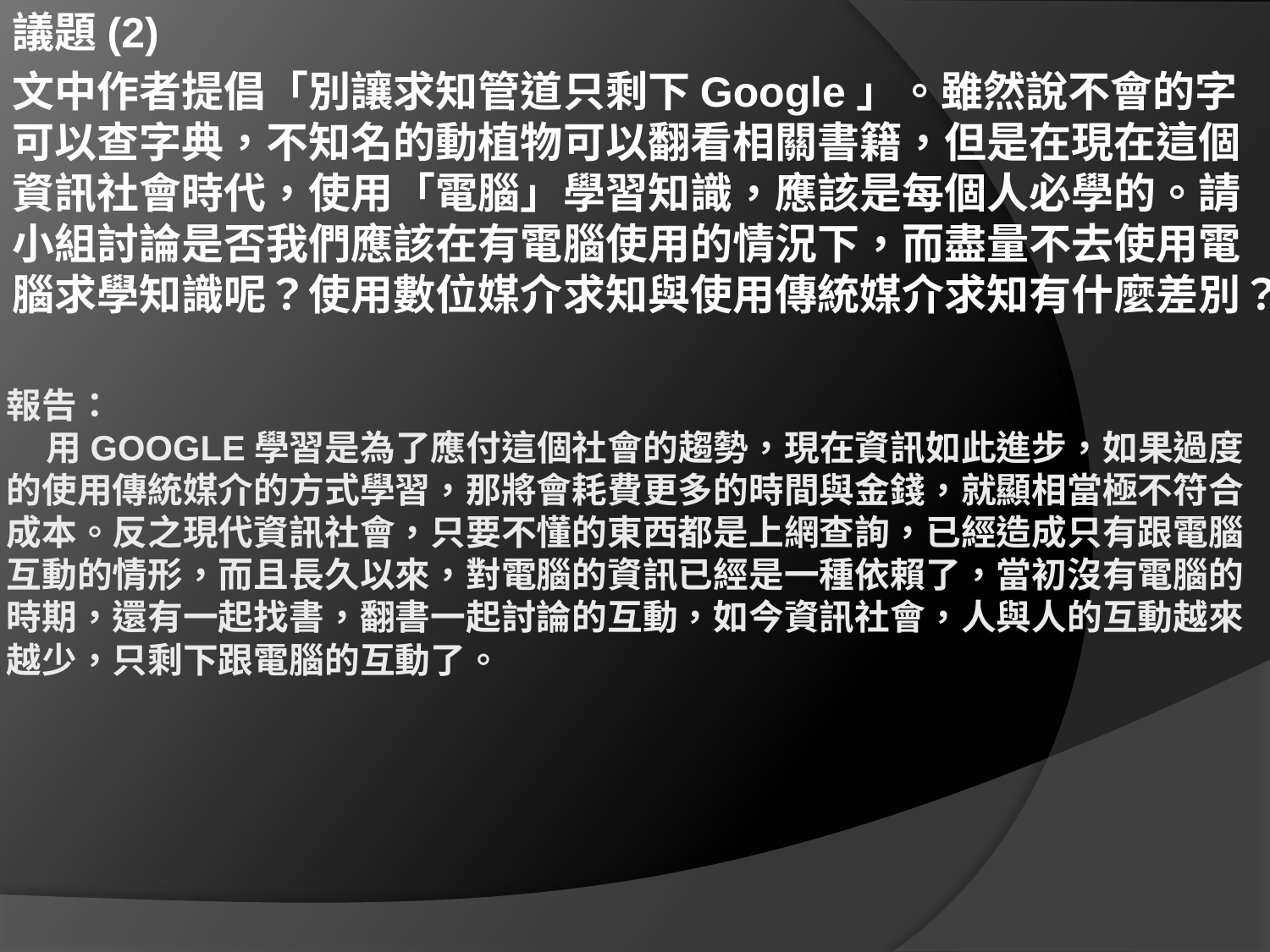

議題(2)
文中作者提倡「別讓求知管道只剩下Google」。雖然說不會的字可以查字典，不知名的動植物可以翻看相關書籍，但是在現在這個資訊社會時代，使用「電腦」學習知識，應該是每個人必學的。請小組討論是否我們應該在有電腦使用的情況下，而盡量不去使用電腦求學知識呢？使用數位媒介求知與使用傳統媒介求知有什麼差別？
# 報告： 用GOOGLE學習是為了應付這個社會的趨勢，現在資訊如此進步，如果過度的使用傳統媒介的方式學習，那將會耗費更多的時間與金錢，就顯相當極不符合成本。反之現代資訊社會，只要不懂的東西都是上網查詢，已經造成只有跟電腦互動的情形，而且長久以來，對電腦的資訊已經是一種依賴了，當初沒有電腦的時期，還有一起找書，翻書一起討論的互動，如今資訊社會，人與人的互動越來越少，只剩下跟電腦的互動了。